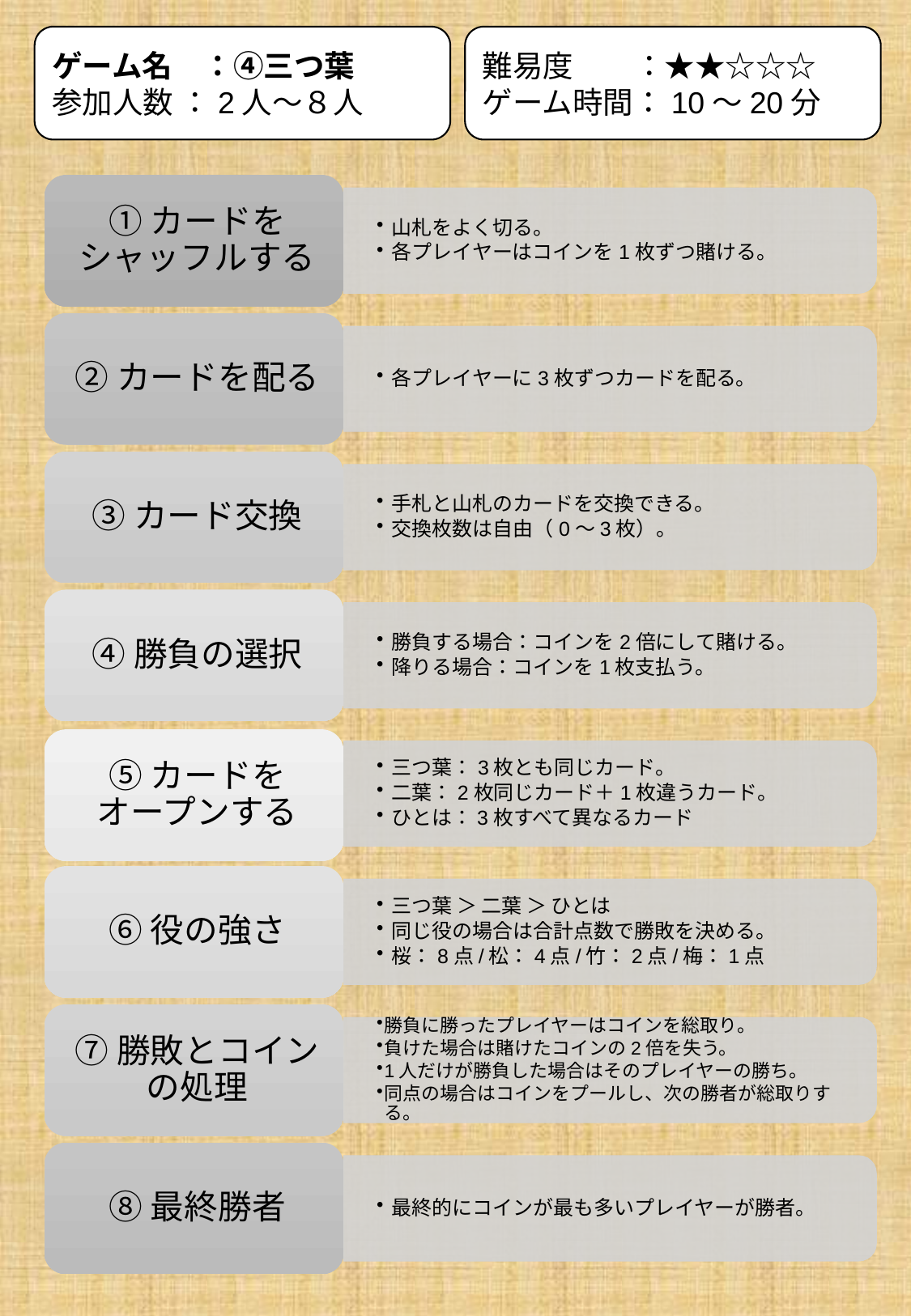

ゲーム名　：④三つ葉
参加人数 ：2人～８人
難易度　　：★★☆☆☆
ゲーム時間：10～20分
山札をよく切る。
各プレイヤーはコインを1枚ずつ賭ける。
①カードを
シャッフルする
各プレイヤーに3枚ずつカードを配る。
②カードを配る
手札と山札のカードを交換できる。
交換枚数は自由（0〜3枚）。
③カード交換
勝負する場合：コインを2倍にして賭ける。
降りる場合：コインを1枚支払う。
④勝負の選択
三つ葉：3枚とも同じカード。
二葉：2枚同じカード＋1枚違うカード。
ひとは：3枚すべて異なるカード
⑤カードを
オープンする
三つ葉 ＞ 二葉 ＞ ひとは
同じ役の場合は合計点数で勝敗を決める。
桜：8点/松：4点/竹：2点/梅：1点
⑥役の強さ
勝負に勝ったプレイヤーはコインを総取り。
負けた場合は賭けたコインの2倍を失う。
1人だけが勝負した場合はそのプレイヤーの勝ち。
同点の場合はコインをプールし、次の勝者が総取りする。
⑦勝敗とコインの処理
最終的にコインが最も多いプレイヤーが勝者。
⑧最終勝者